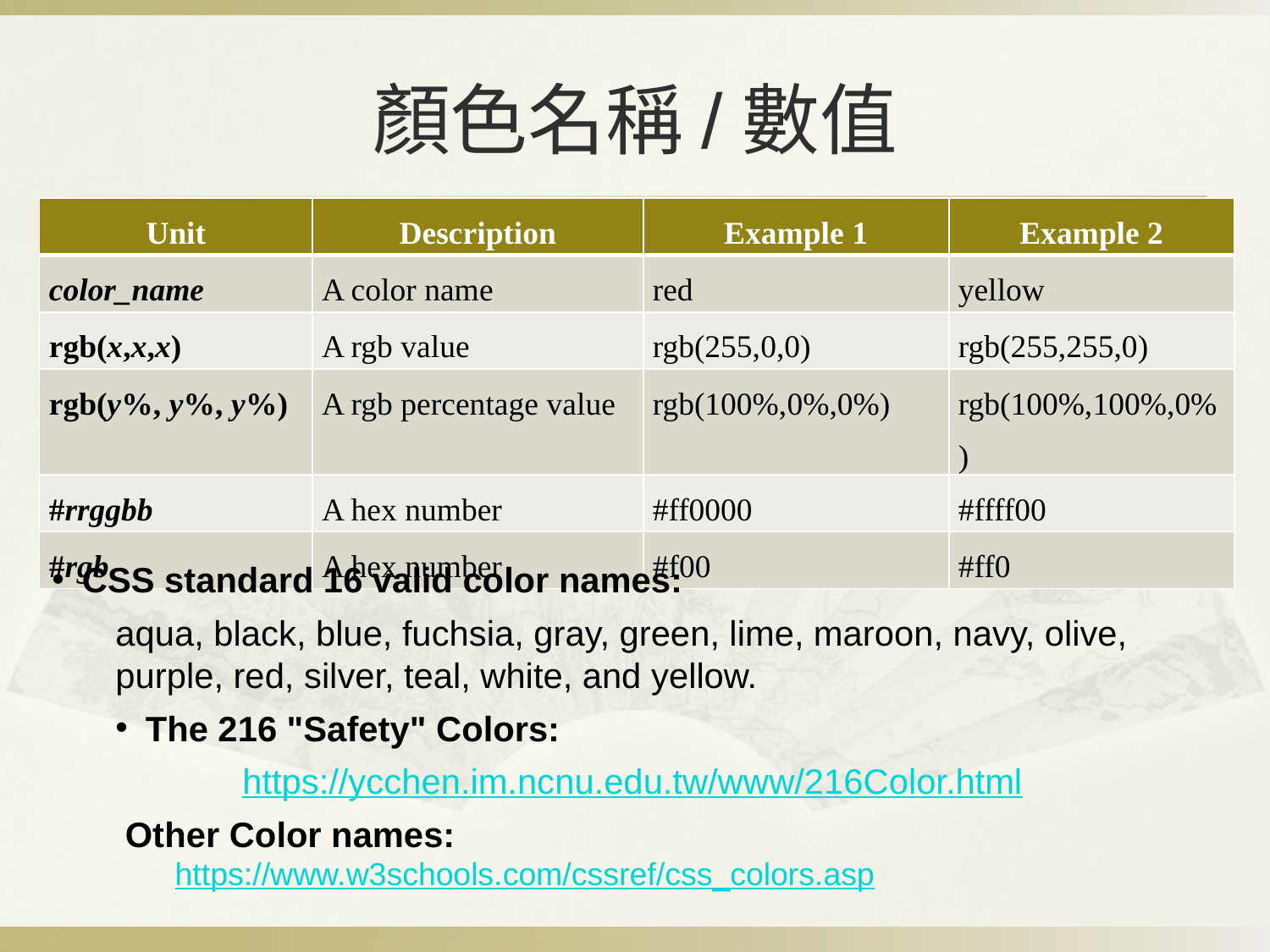

# 顏色名稱/數值
| Unit | Description | Example 1 | Example 2 |
| --- | --- | --- | --- |
| color\_name | A color name | red | yellow |
| rgb(x,x,x) | A rgb value | rgb(255,0,0) | rgb(255,255,0) |
| rgb(y%, y%, y%) | A rgb percentage value | rgb(100%,0%,0%) | rgb(100%,100%,0%) |
| #rrggbb | A hex number | #ff0000 | #ffff00 |
| #rgb | A hex number | #f00 | #ff0 |
CSS standard 16 valid color names:
aqua, black, blue, fuchsia, gray, green, lime, maroon, navy, olive, purple, red, silver, teal, white, and yellow.
The 216 "Safety" Colors:
	https://ycchen.im.ncnu.edu.tw/www/216Color.html
 Other Color names:

https://www.w3schools.com/cssref/css_colors.asp